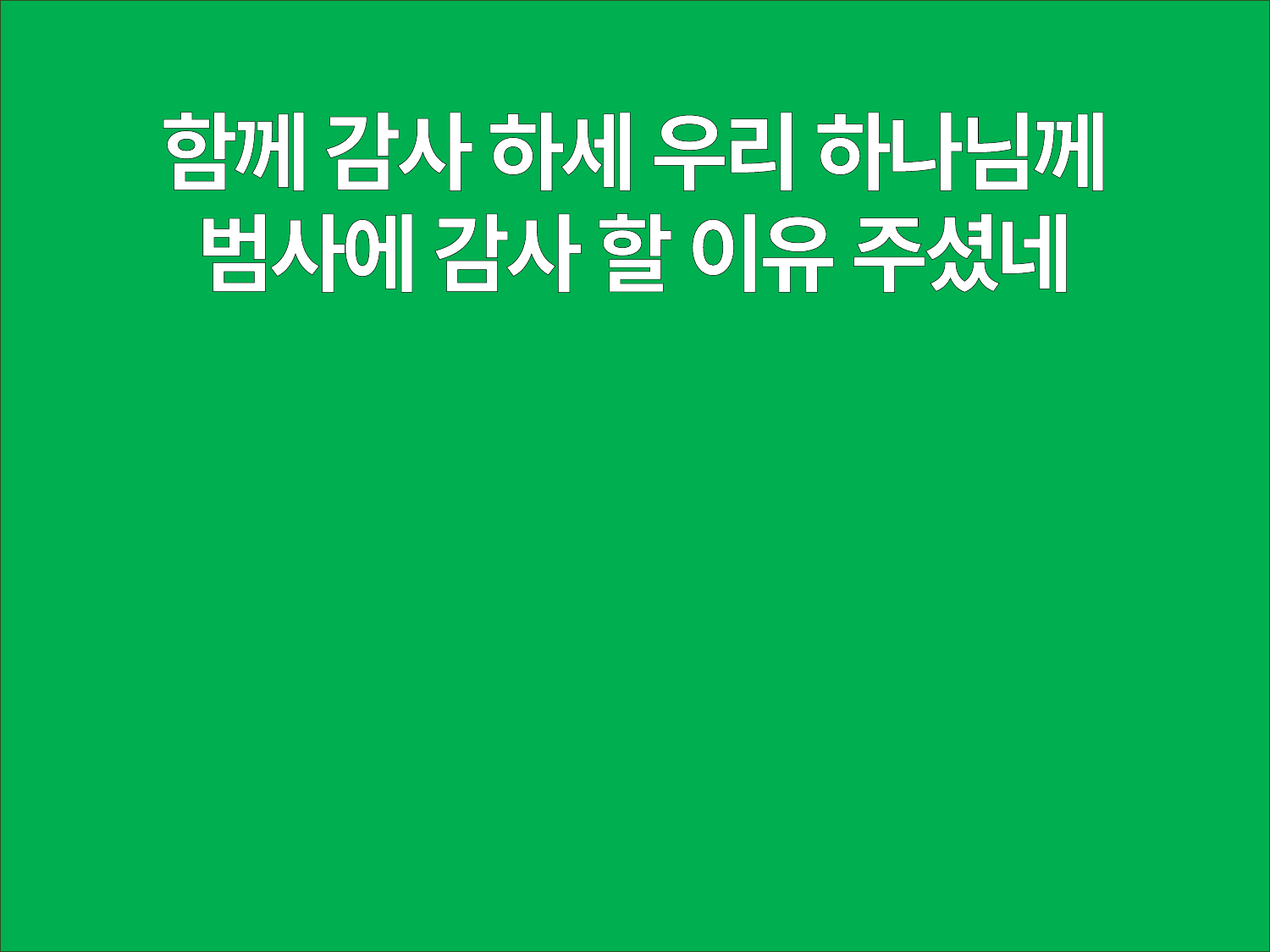

함께 감사 하세 우리 하나님께
범사에 감사 할 이유 주셨네